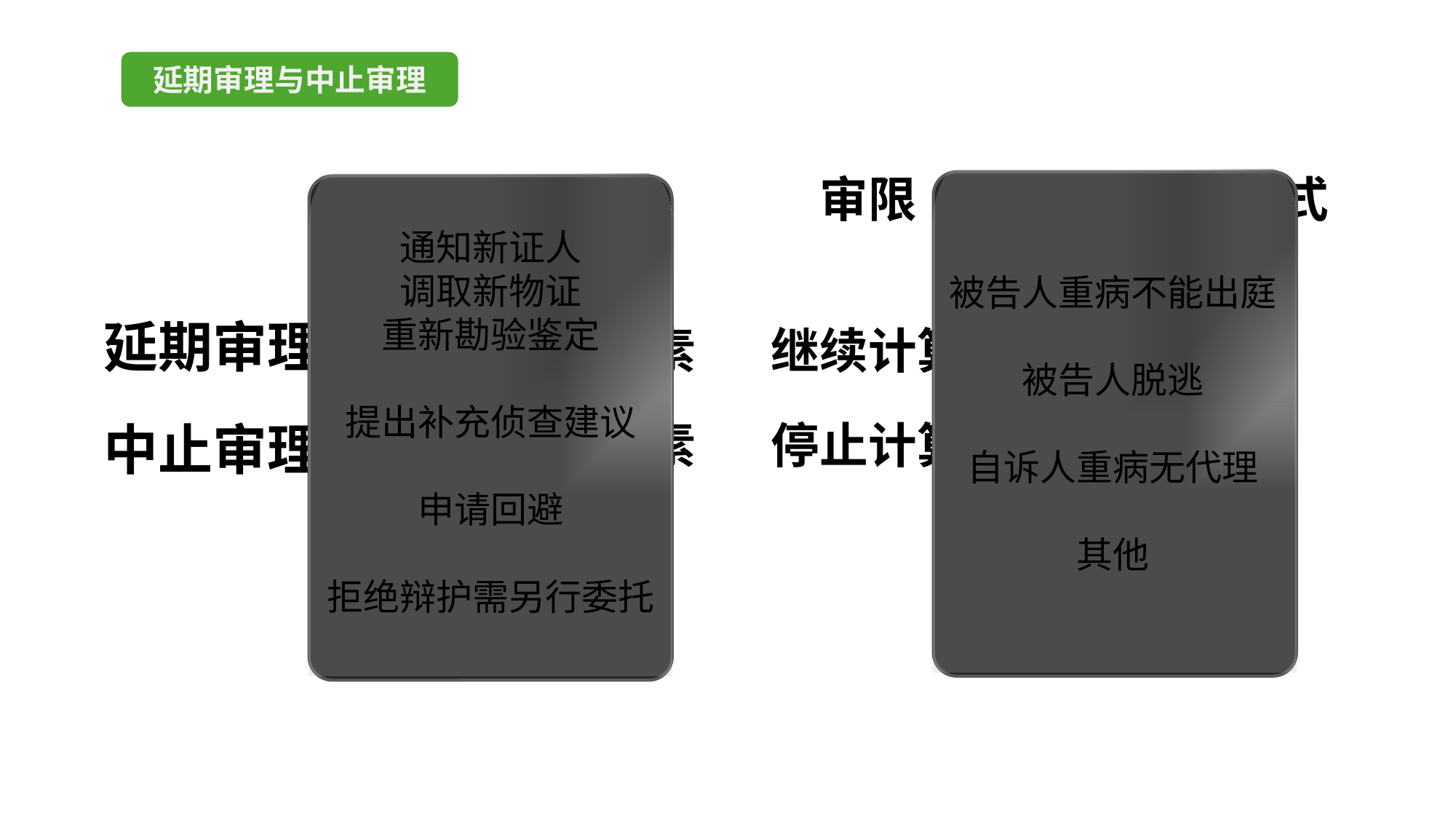

延期审理与中止审理
审限
恢复庭审方式
情形

被告人重病不能出庭

被告人脱逃

自诉人重病无代理

其他

通知新证人
调取新物证
重新勘验鉴定

提出补充侦查建议

申请回避

拒绝辩护需另行委托
延期审理
法院指定
诉讼内因素
继续计算
情形消失
停止计算
中止审理
诉讼外因素